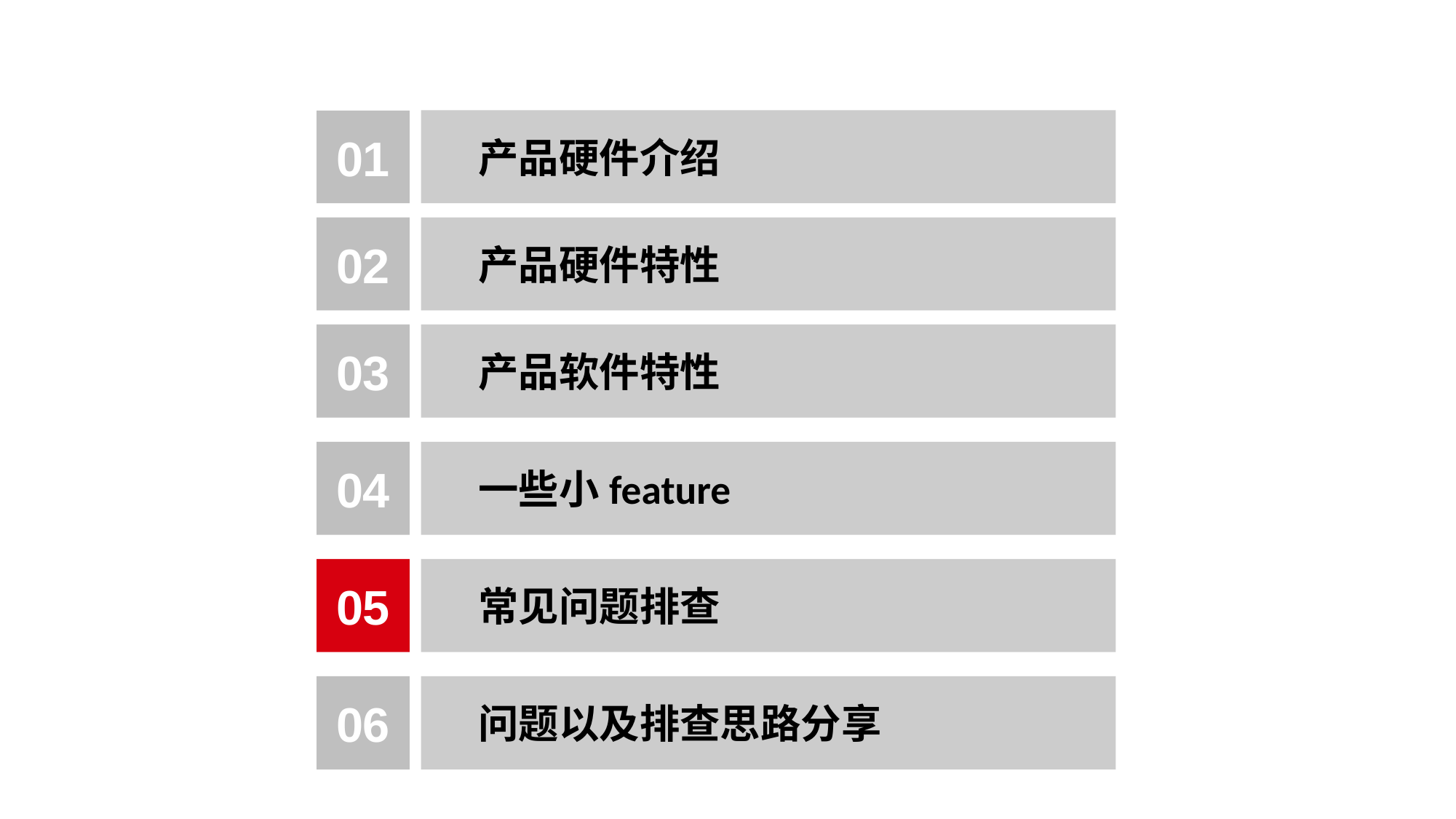

产品硬件介绍
01
02
产品硬件特性
03
产品软件特性
04
一些小feature
05
常见问题排查
06
问题以及排查思路分享